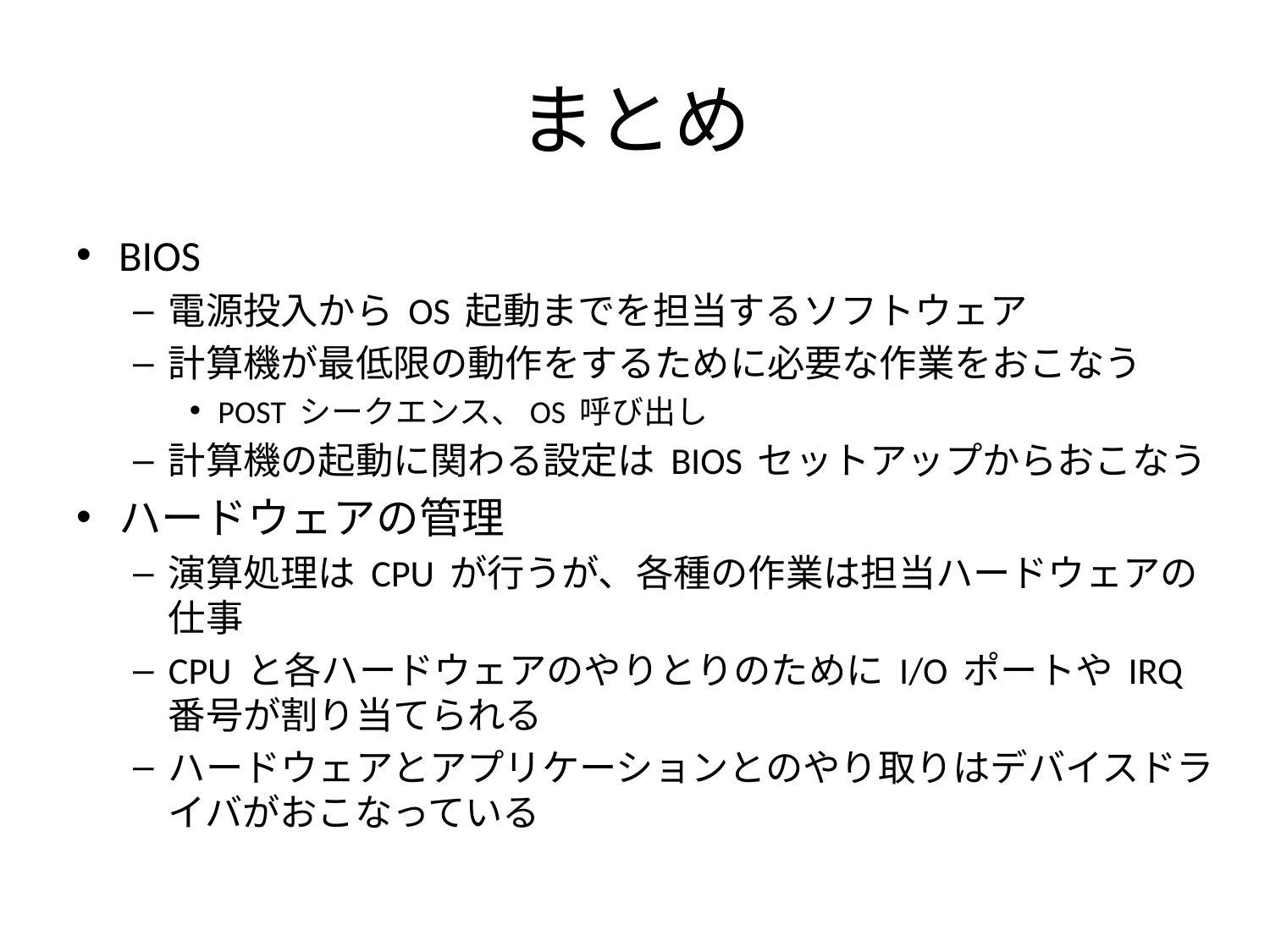

# まとめ
BIOS
電源投入から OS 起動までを担当するソフトウェア
計算機が最低限の動作をするために必要な作業をおこなう
POST シークエンス、OS 呼び出し
計算機の起動に関わる設定は BIOS セットアップからおこなう
ハードウェアの管理
演算処理は CPU が行うが、各種の作業は担当ハードウェアの仕事
CPU と各ハードウェアのやりとりのために I/O ポートや IRQ 番号が割り当てられる
ハードウェアとアプリケーションとのやり取りはデバイスドライバがおこなっている